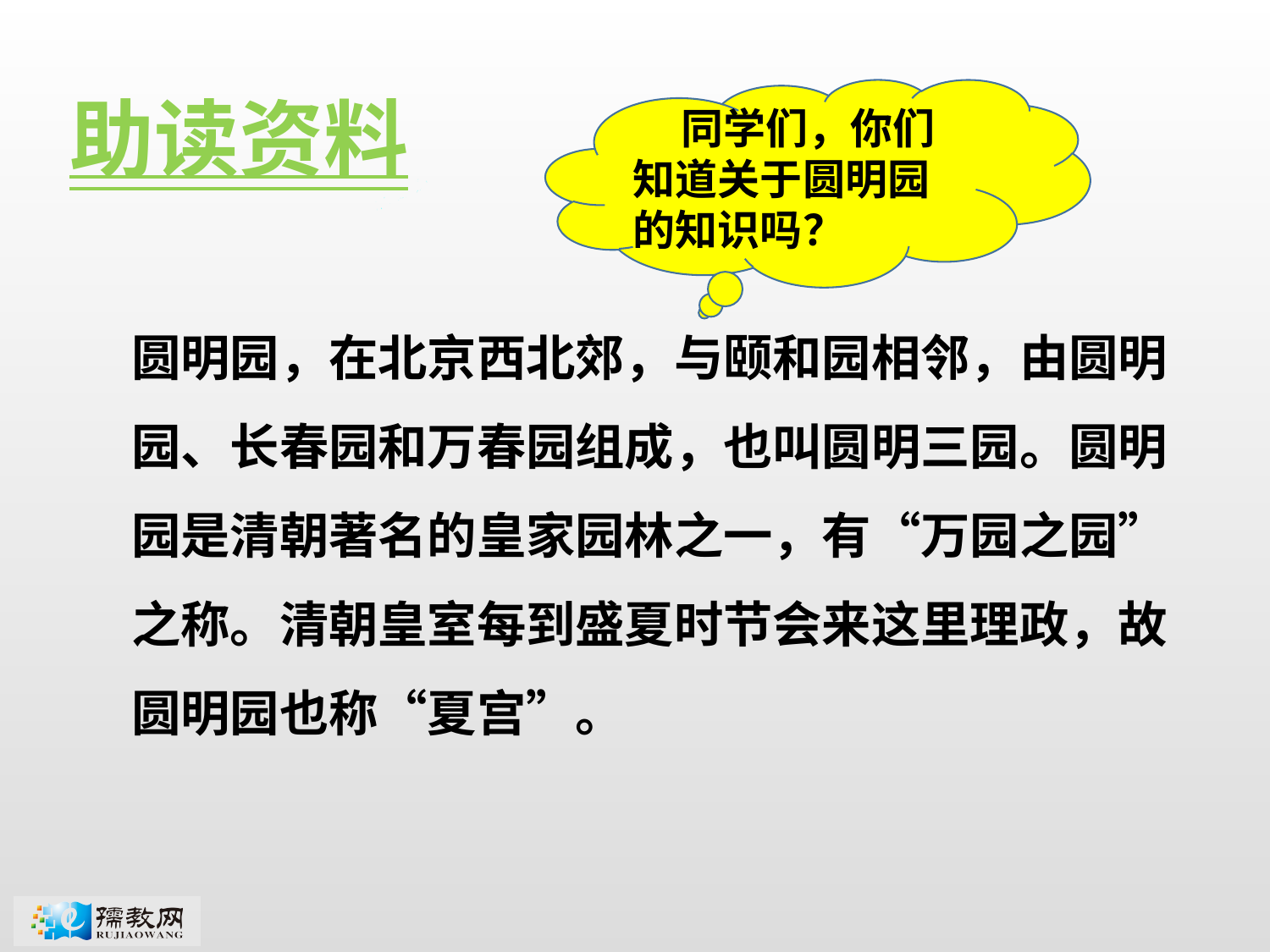

同学们，你们知道关于圆明园的知识吗？
助读资料

圆明园，在北京西北郊，与颐和园相邻，由圆明园、长春园和万春园组成，也叫圆明三园。圆明园是清朝著名的皇家园林之一，有“万园之园”之称。清朝皇室每到盛夏时节会来这里理政，故圆明园也称“夏宫”。